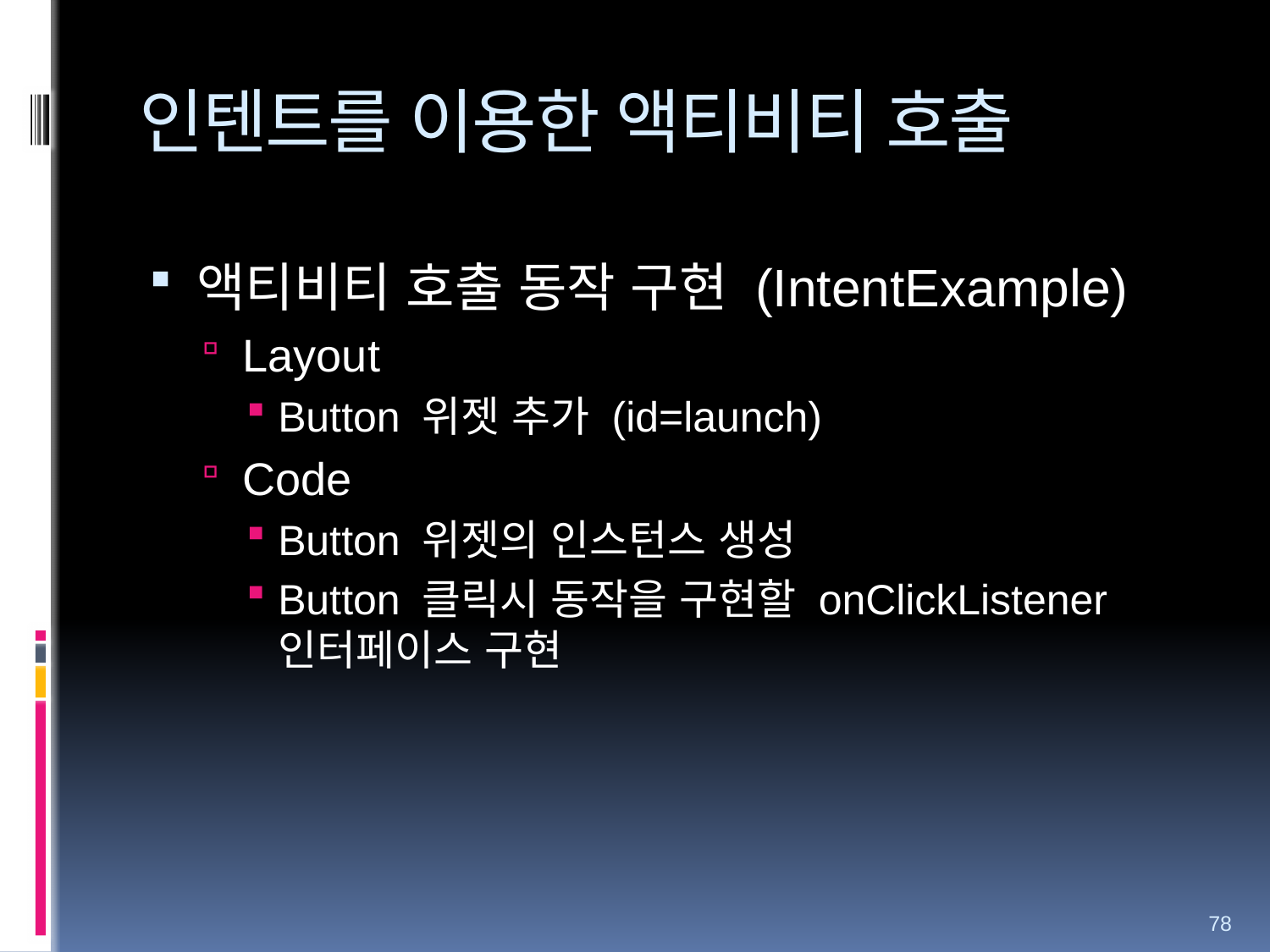

# 인텐트를 이용한 액티비티 호출
액티비티 호출 동작 구현 (IntentExample)
Layout
Button 위젯 추가 (id=launch)
Code
Button 위젯의 인스턴스 생성
Button 클릭시 동작을 구현할 onClickListener 인터페이스 구현

78